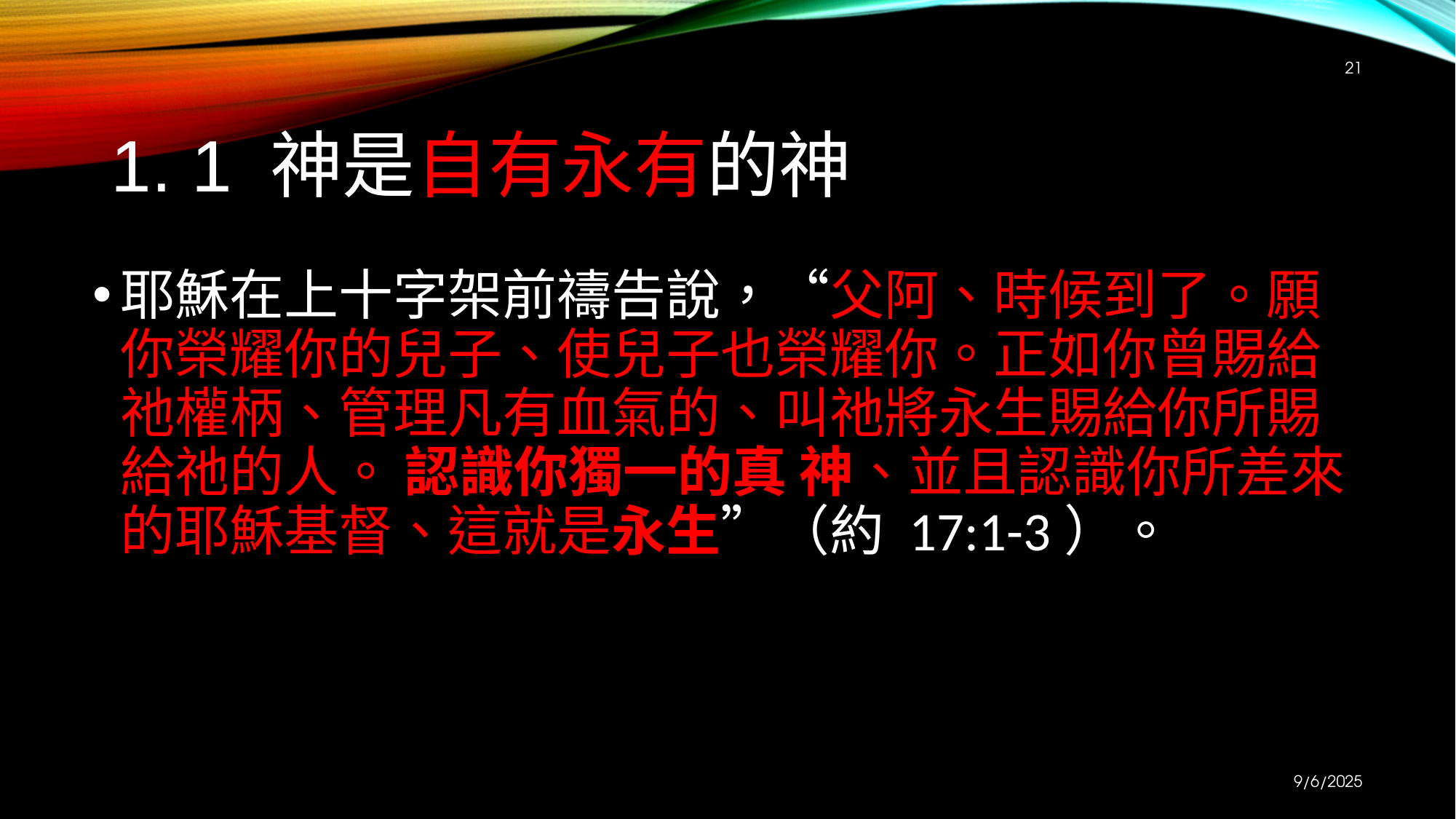

21
# 1. 1 神是自有永有的神
耶穌在上十字架前禱告說，“父阿、時候到了。願你榮耀你的兒子、使兒子也榮耀你。正如你曾賜給祂權柄、管理凡有血氣的、叫祂將永生賜給你所賜給祂的人。 認識你獨一的真 神、並且認識你所差來的耶穌基督、這就是永生”（約 17:1-3）。
9/6/2025